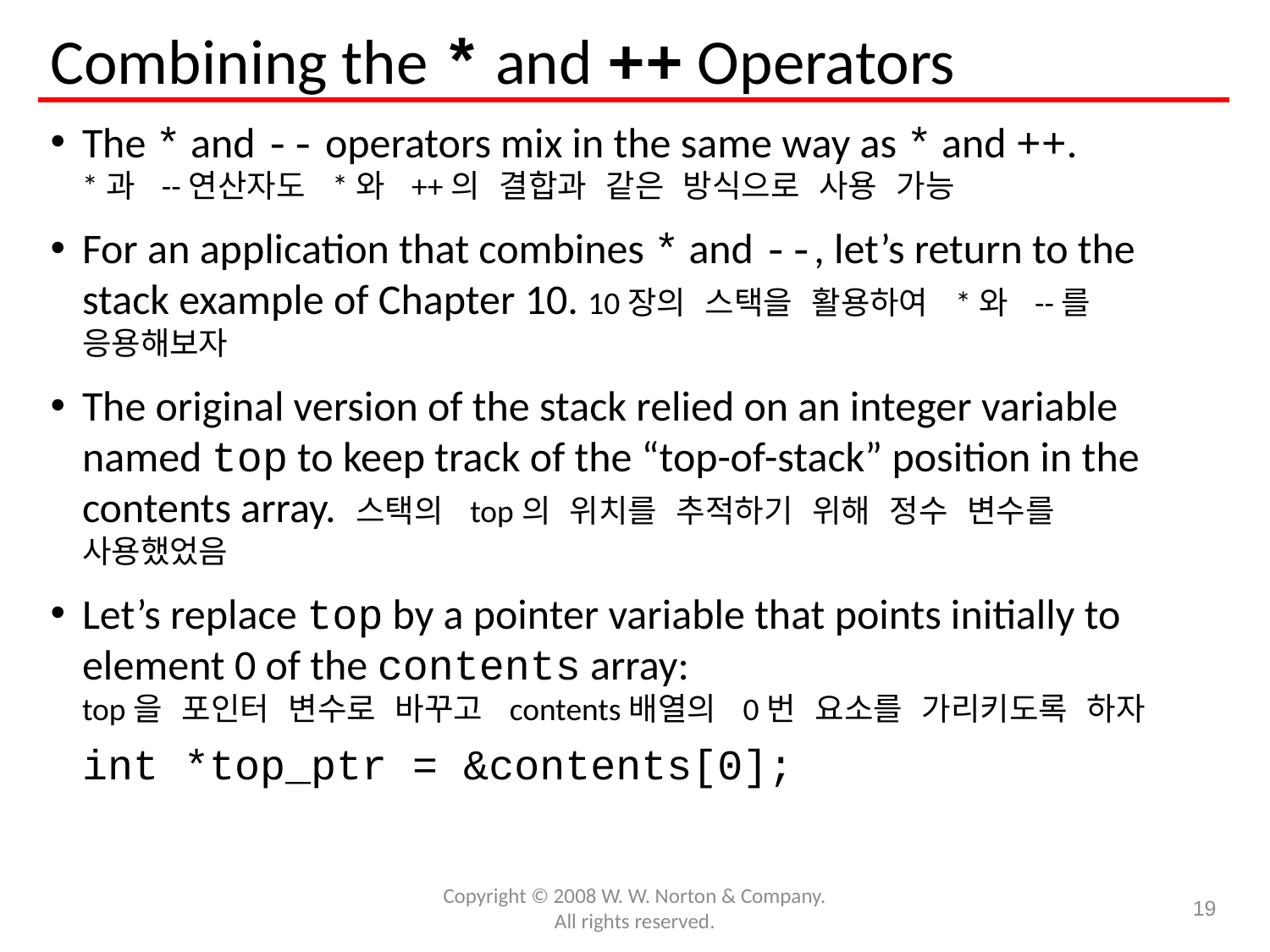

# Combining the * and ++ Operators
The * and -- operators mix in the same way as * and ++.
*과 --연산자도 *와 ++의 결합과 같은 방식으로 사용 가능
For an application that combines * and --, let’s return to the stack example of Chapter 10. 10장의 스택을 활용하여 *와 --를 응용해보자
The original version of the stack relied on an integer variable named top to keep track of the “top-of-stack” position in the contents array. 스택의 top의 위치를 추적하기 위해 정수 변수를 사용했었음
Let’s replace top by a pointer variable that points initially to element 0 of the contents array:
top을 포인터 변수로 바꾸고 contents배열의 0번 요소를 가리키도록 하자
	int *top_ptr = &contents[0];
Copyright © 2008 W. W. Norton & Company.
All rights reserved.
19